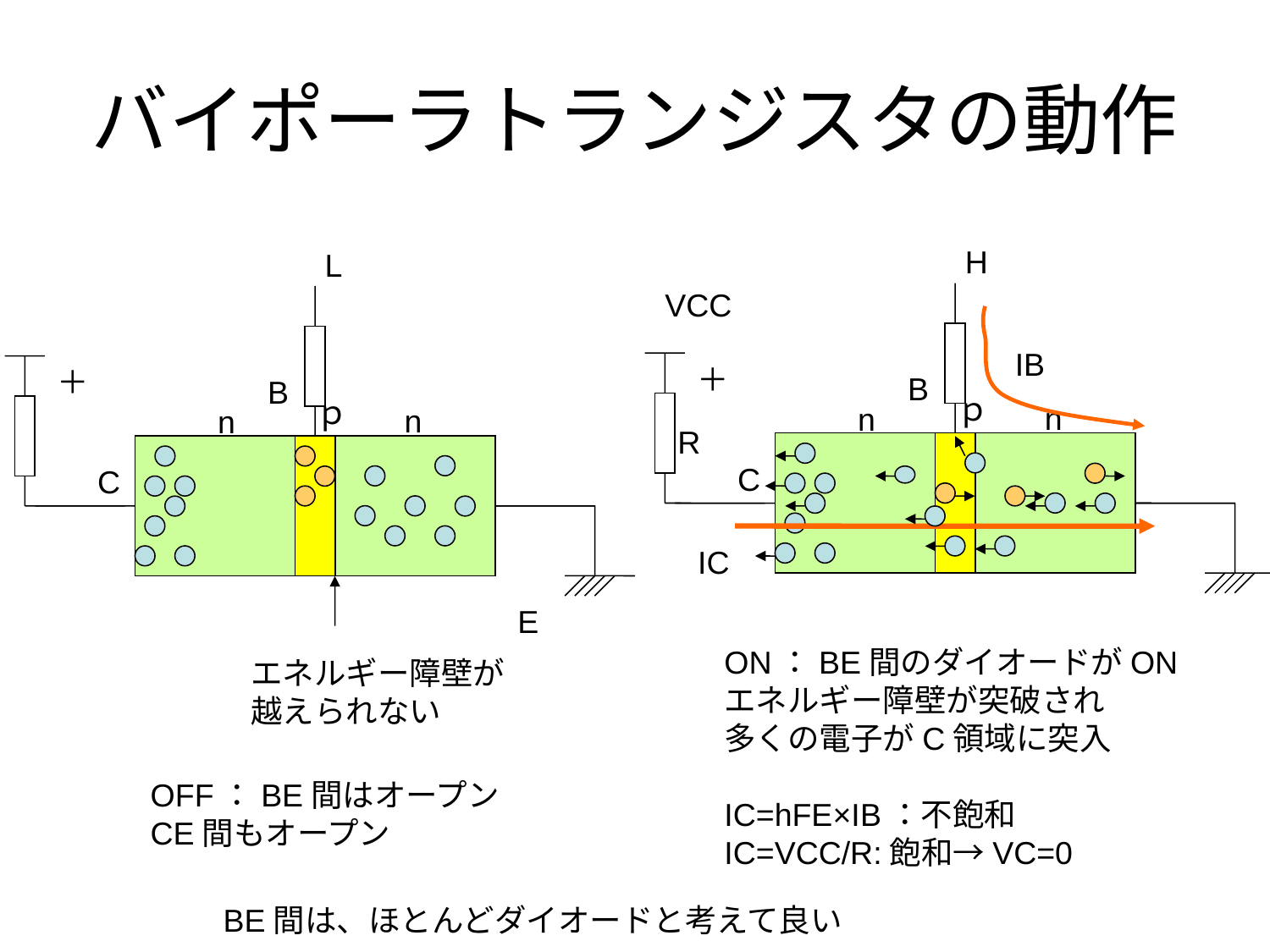

# バイポーラトランジスタの動作
H
L
VCC

IB

＋

＋
B
B
ｐ
ｐ
n
n

n
n

R

C

C

IC

E
ON：BE間のダイオードがON
エネルギー障壁が突破され
多くの電子がC領域に突入

IC=hFE×IB：不飽和
IC=VCC/R:飽和→VC=0
エネルギー障壁が
越えられない
OFF：BE間はオープン
CE間もオープン
BE間は、ほとんどダイオードと考えて良い